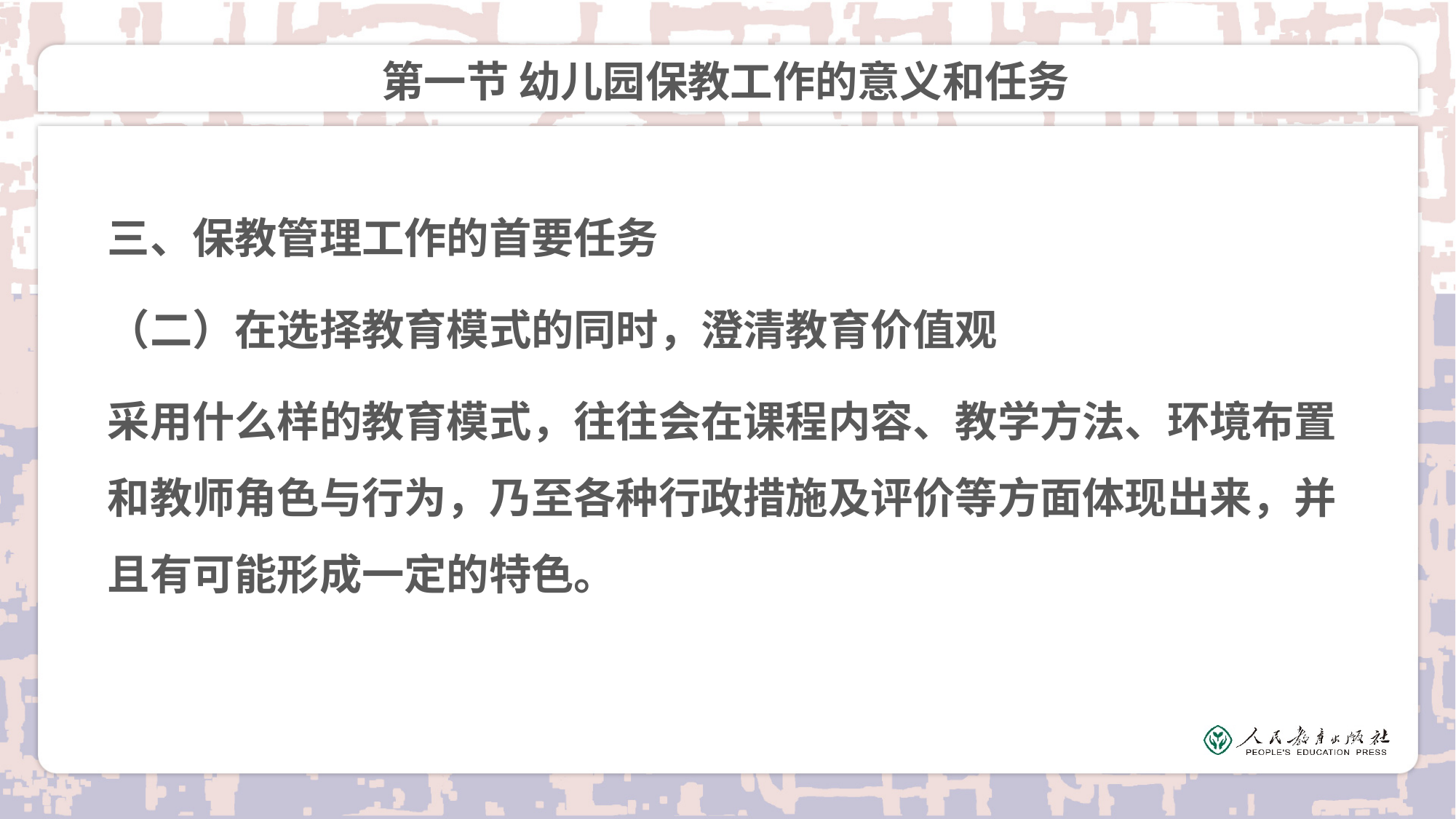

# 第一节 幼儿园保教工作的意义和任务
三、保教管理工作的首要任务
（二）在选择教育模式的同时，澄清教育价值观
采用什么样的教育模式，往往会在课程内容、教学方法、环境布置和教师角色与行为，乃至各种行政措施及评价等方面体现出来，并且有可能形成一定的特色。